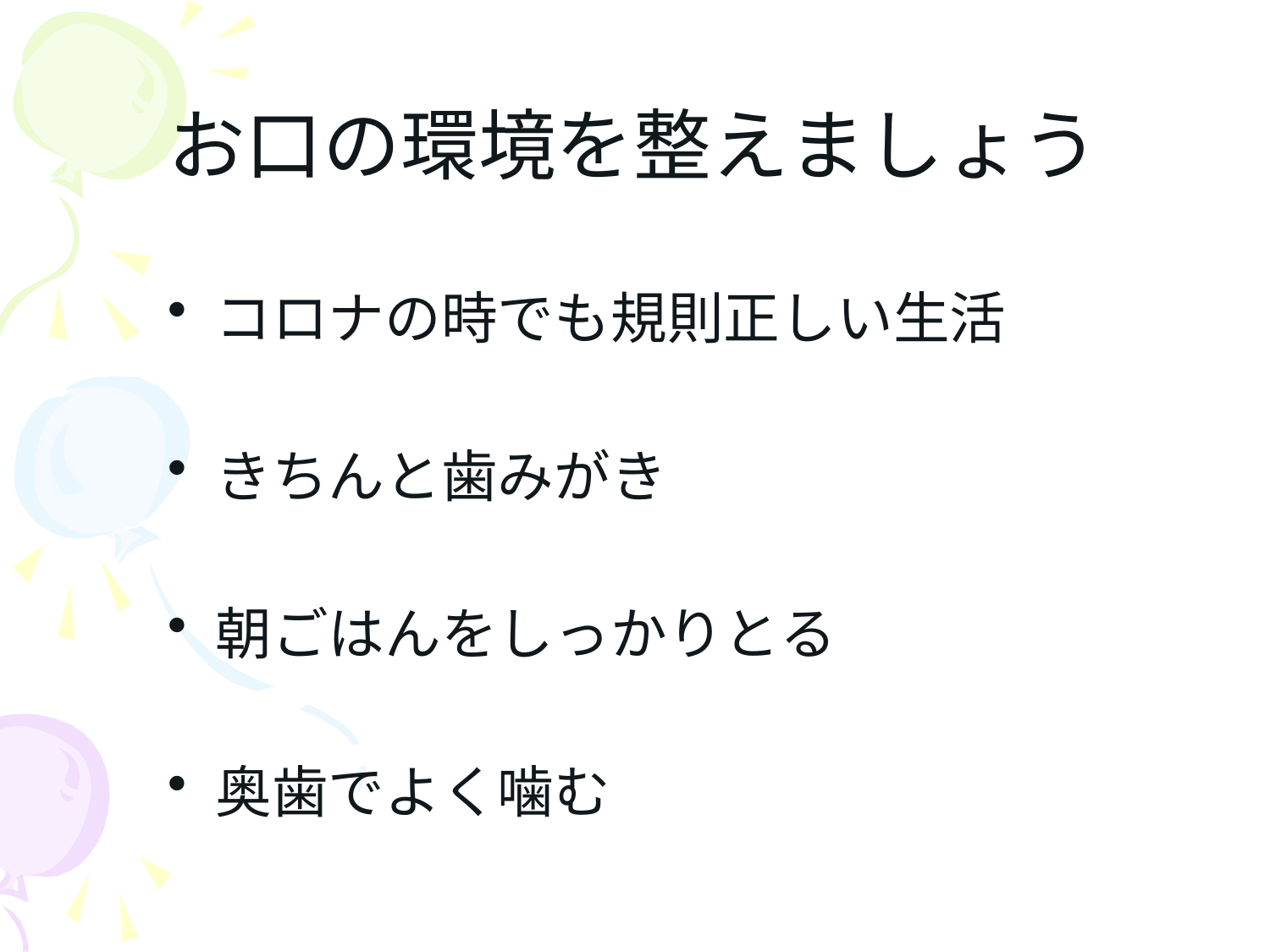

# お口の環境を整えましょう
コロナの時でも規則正しい生活

きちんと歯みがき

朝ごはんをしっかりとる

奥歯でよく噛む